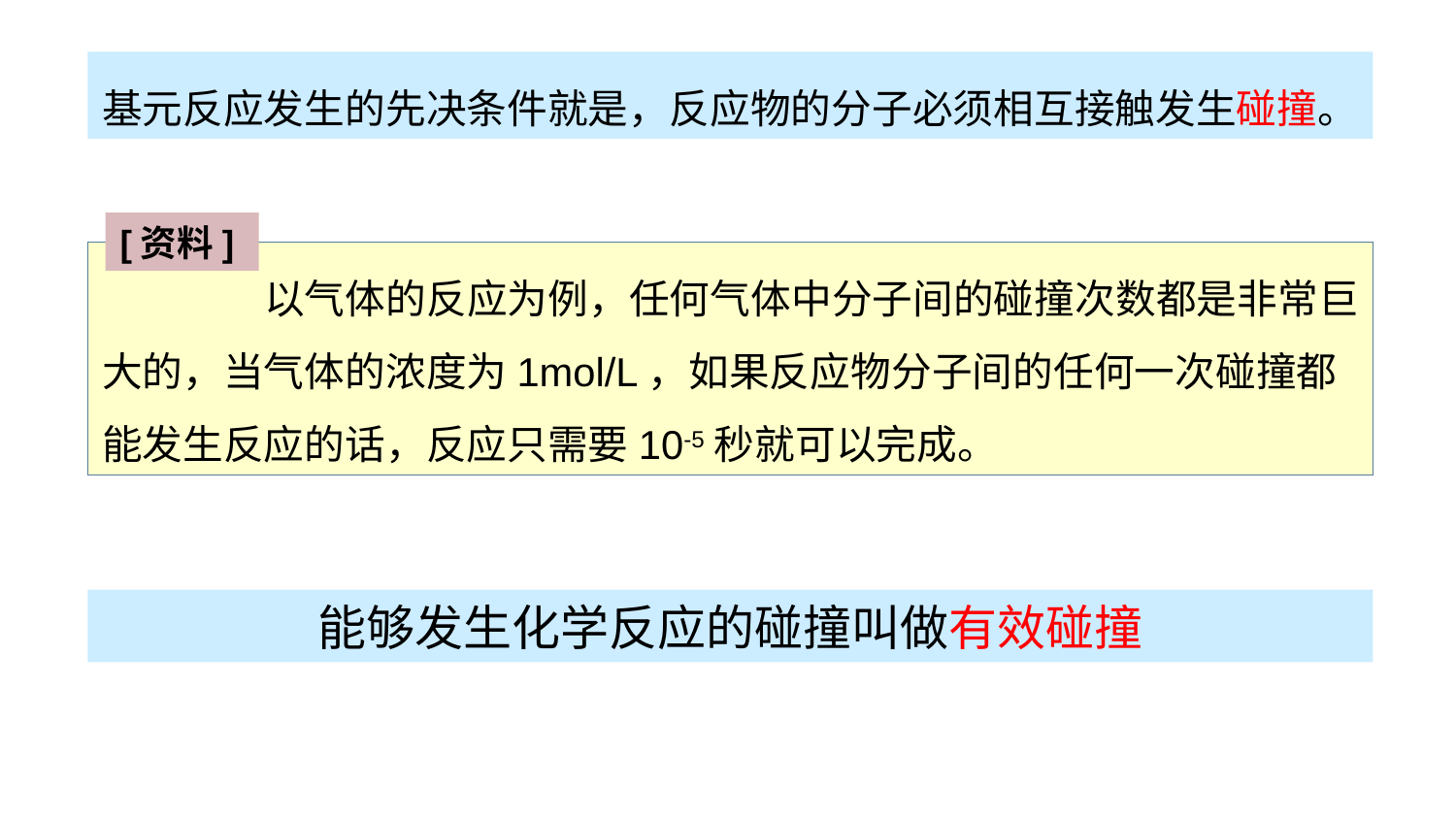

基元反应发生的先决条件就是，反应物的分子必须相互接触发生碰撞。
[资料]
                 以气体的反应为例，任何气体中分子间的碰撞次数都是非常巨大的，当气体的浓度为1mol/L，如果反应物分子间的任何一次碰撞都能发生反应的话，反应只需要10-5秒就可以完成。
能够发生化学反应的碰撞叫做有效碰撞